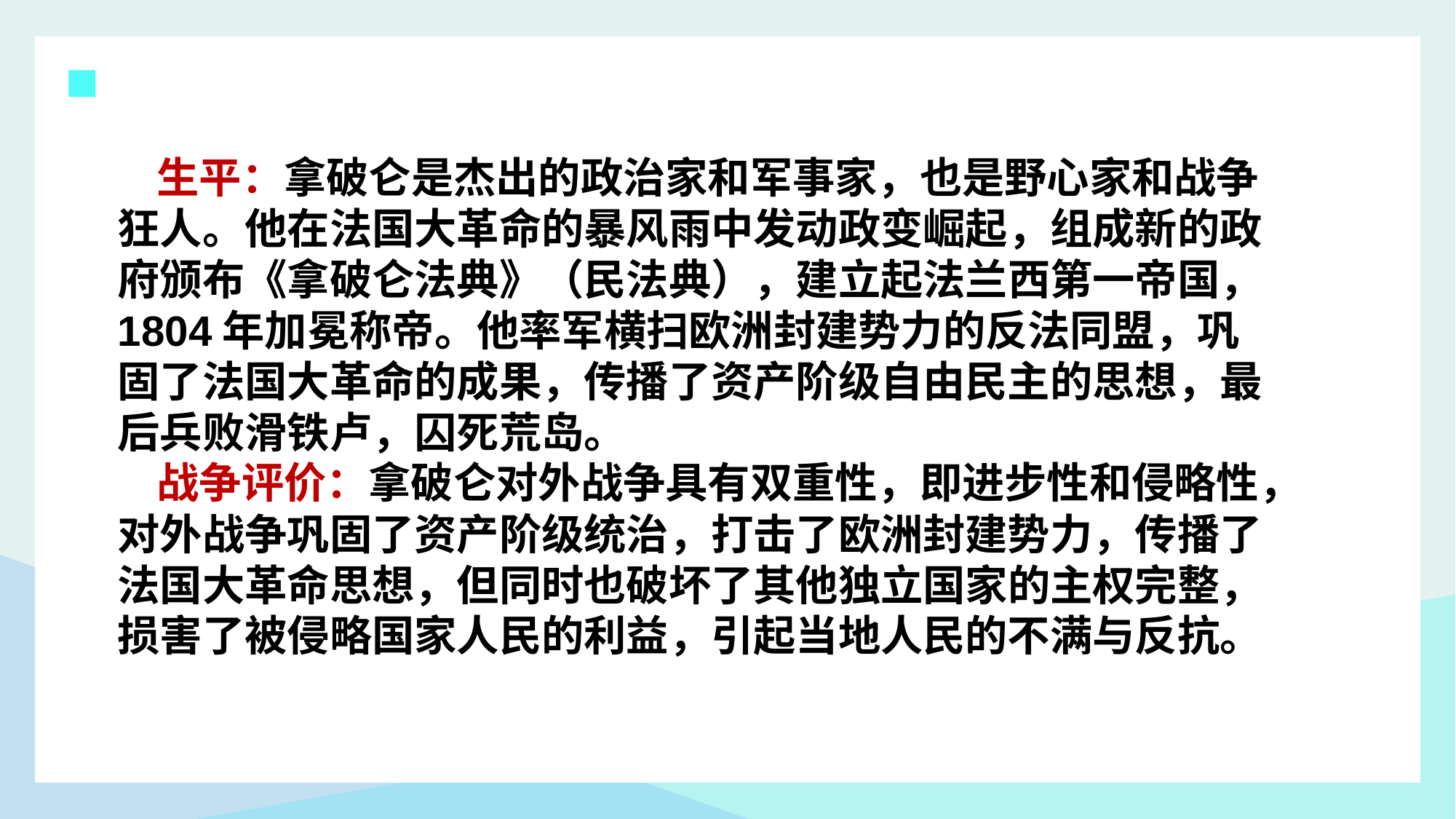

生平：拿破仑是杰出的政治家和军事家，也是野心家和战争狂人。他在法国大革命的暴风雨中发动政变崛起，组成新的政府颁布《拿破仑法典》（民法典），建立起法兰西第一帝国，1804年加冕称帝。他率军横扫欧洲封建势力的反法同盟，巩固了法国大革命的成果，传播了资产阶级自由民主的思想，最后兵败滑铁卢，囚死荒岛。
   战争评价：拿破仑对外战争具有双重性，即进步性和侵略性，对外战争巩固了资产阶级统治，打击了欧洲封建势力，传播了法国大革命思想，但同时也破坏了其他独立国家的主权完整，损害了被侵略国家人民的利益，引起当地人民的不满与反抗。